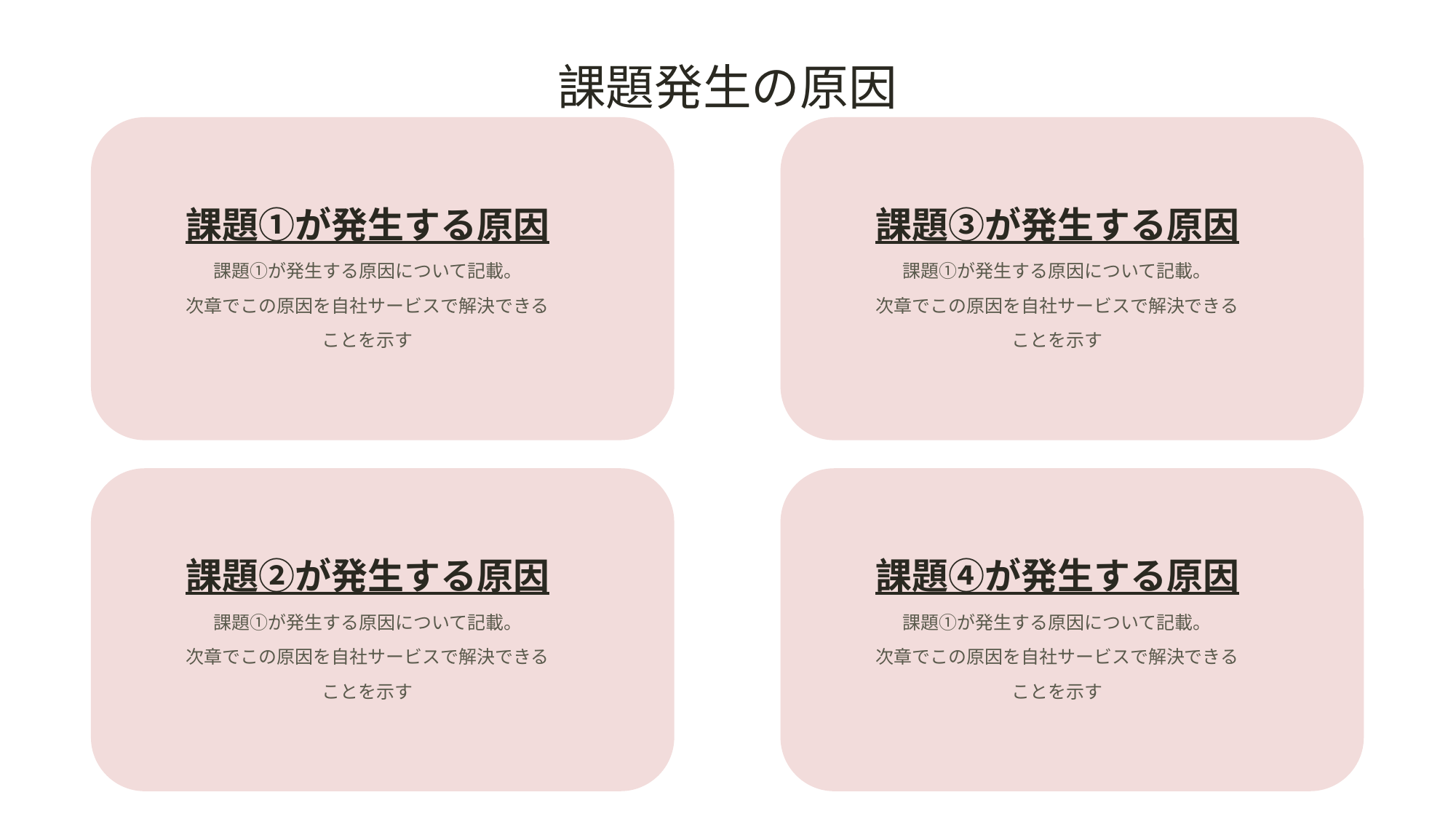

課題発生の原因

課題①が発生する原因
課題③が発生する原因
課題①が発生する原因について記載。
次章でこの原因を自社サービスで解決できる
ことを示す
課題①が発生する原因について記載。
次章でこの原因を自社サービスで解決できる
ことを示す

課題②が発生する原因
課題④が発生する原因
課題①が発生する原因について記載。
次章でこの原因を自社サービスで解決できる
ことを示す
課題①が発生する原因について記載。
次章でこの原因を自社サービスで解決できる
ことを示す